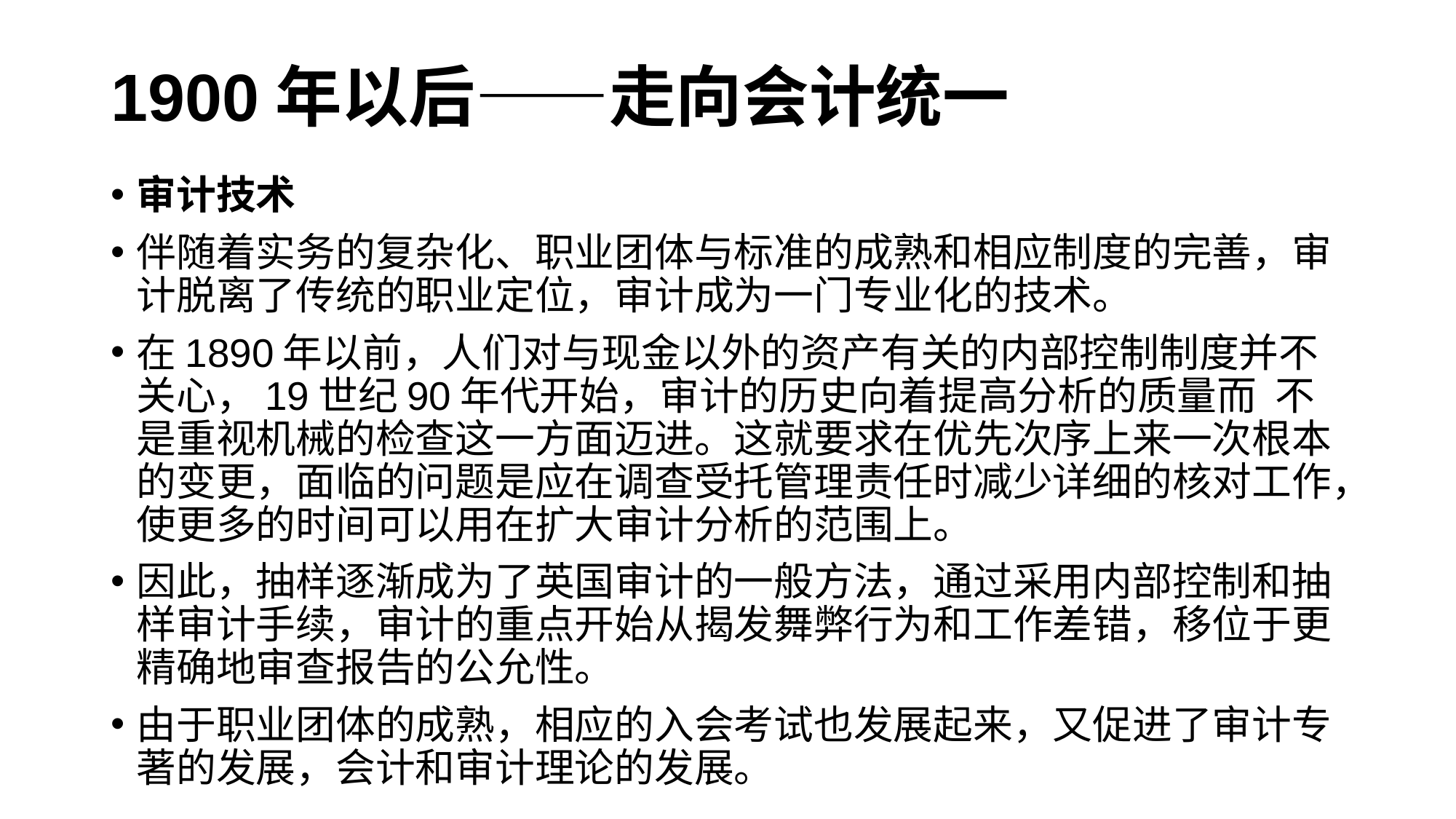

# 1900年以后——走向会计统一
审计技术
伴随着实务的复杂化、职业团体与标准的成熟和相应制度的完善，审计脱离了传统的职业定位，审计成为一门专业化的技术。
在1890年以前，人们对与现金以外的资产有关的内部控制制度并不关心，19世纪90年代开始，审计的历史向着提高分析的质量而  不是重视机械的检查这一方面迈进。这就要求在优先次序上来一次根本的变更，面临的问题是应在调查受托管理责任时减少详细的核对工作，使更多的时间可以用在扩大审计分析的范围上。
因此，抽样逐渐成为了英国审计的一般方法，通过采用内部控制和抽样审计手续，审计的重点开始从揭发舞弊行为和工作差错，移位于更精确地审查报告的公允性。
由于职业团体的成熟，相应的入会考试也发展起来，又促进了审计专著的发展，会计和审计理论的发展。